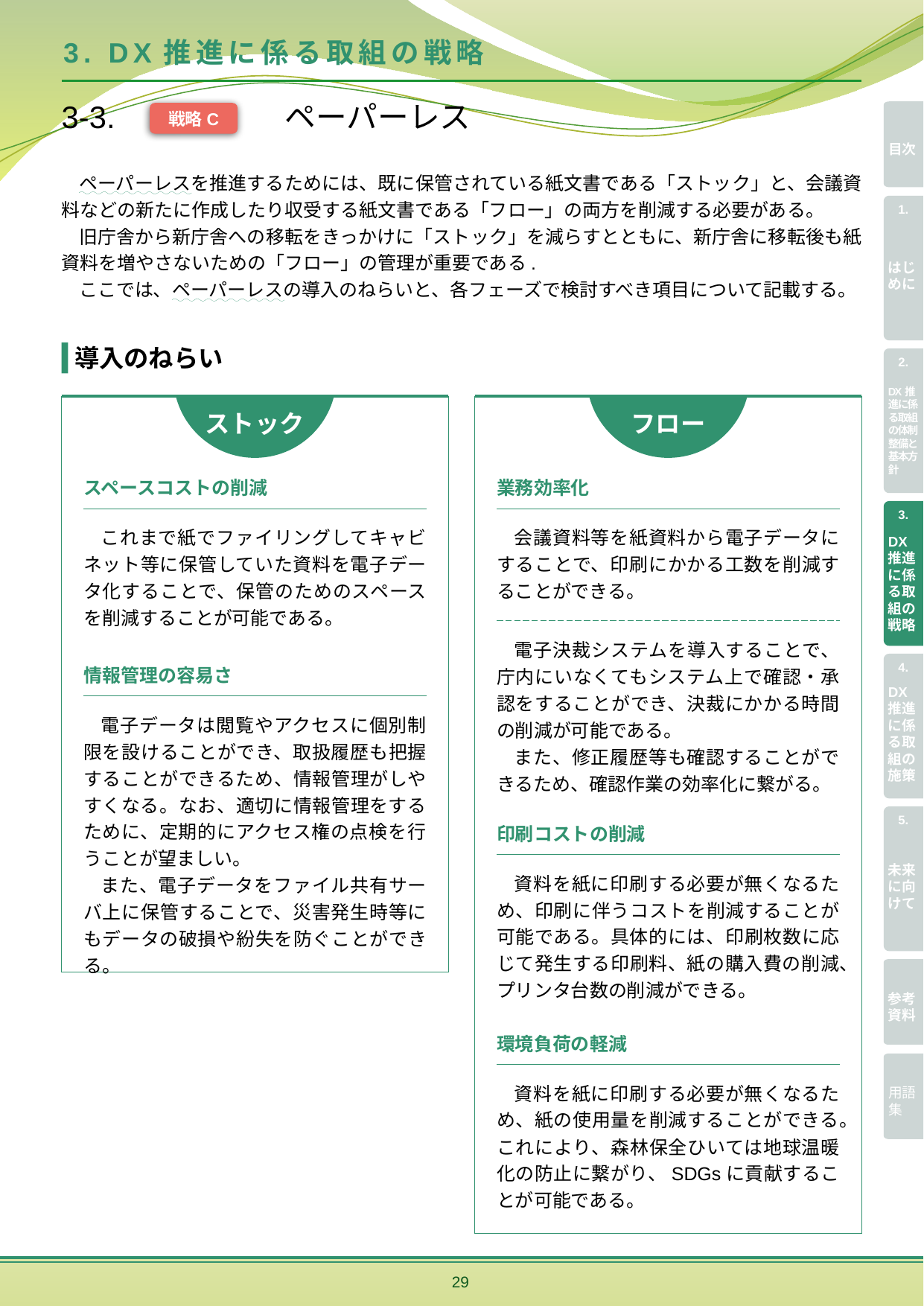

# 3. DX推進に係る取組の戦略
3-3.　　　　　 ペーパーレス
戦略C
ペーパーレスを推進するためには、既に保管されている紙文書である「ストック」と、会議資料などの新たに作成したり収受する紙文書である「フロー」の両方を削減する必要がある。
旧庁舎から新庁舎への移転をきっかけに「ストック」を減らすとともに、新庁舎に移転後も紙資料を増やさないための「フロー」の管理が重要である.
ここでは、ペーパーレスの導入のねらいと、各フェーズで検討すべき項目について記載する。

導入のねらい

ストック
フロー
スペースコストの削減
これまで紙でファイリングしてキャビネット等に保管していた資料を電子データ化することで、保管のためのスペースを削減することが可能である。
業務効率化
会議資料等を紙資料から電子データにすることで、印刷にかかる工数を削減することができる。
電子決裁システムを導入することで、庁内にいなくてもシステム上で確認・承認をすることができ、決裁にかかる時間の削減が可能である。
また、修正履歴等も確認することができるため、確認作業の効率化に繋がる。
情報管理の容易さ
電子データは閲覧やアクセスに個別制限を設けることができ、取扱履歴も把握することができるため、情報管理がしやすくなる。なお、適切に情報管理をするために、定期的にアクセス権の点検を行うことが望ましい。
また、電子データをファイル共有サーバ上に保管することで、災害発生時等にもデータの破損や紛失を防ぐことができる。
印刷コストの削減
資料を紙に印刷する必要が無くなるため、印刷に伴うコストを削減することが可能である。具体的には、印刷枚数に応じて発生する印刷料、紙の購入費の削減、プリンタ台数の削減ができる。
環境負荷の軽減
資料を紙に印刷する必要が無くなるため、紙の使用量を削減することができる。これにより、森林保全ひいては地球温暖化の防止に繋がり、SDGsに貢献することが可能である。
29